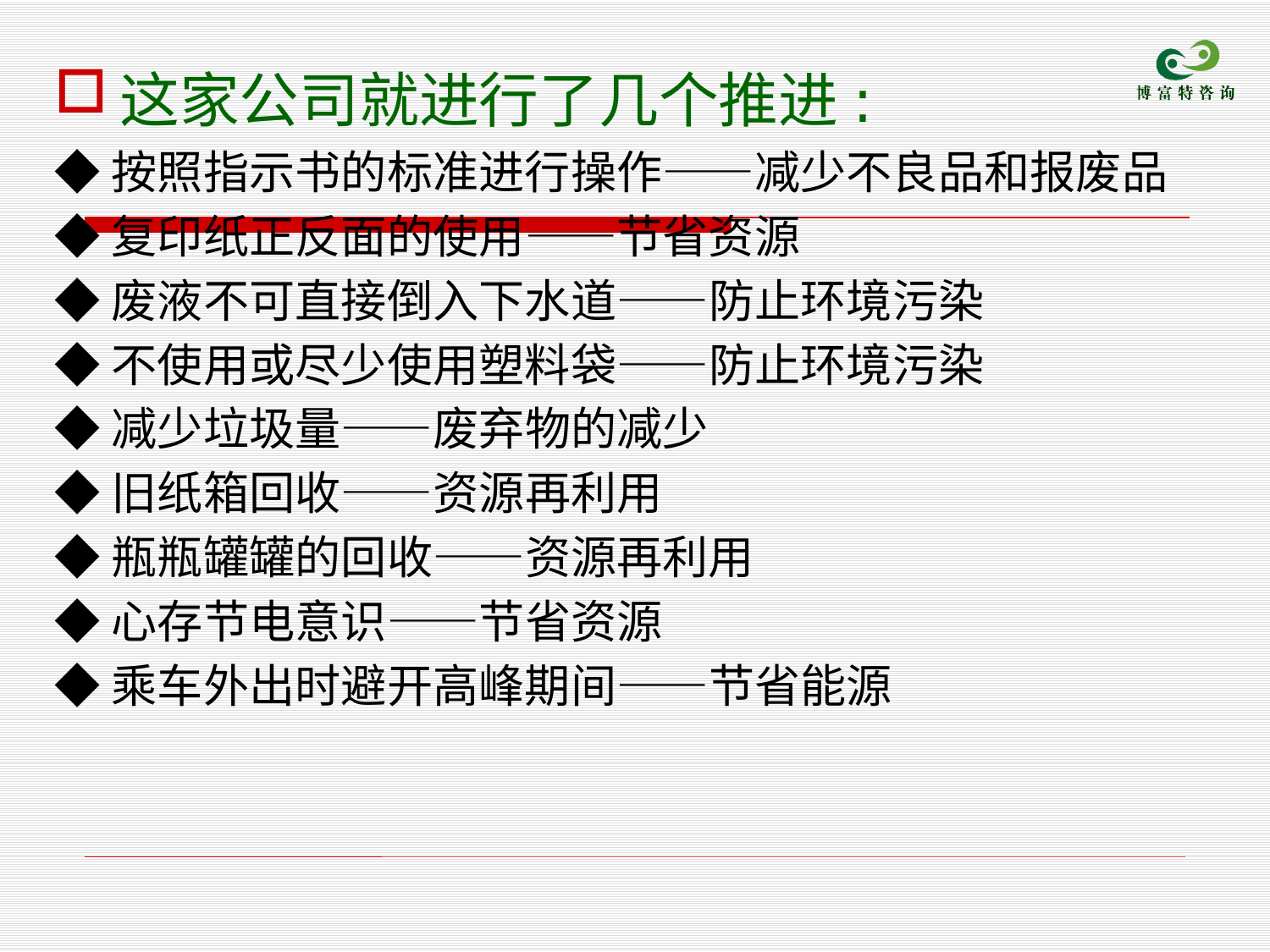

这家公司就进行了几个推进:
◆按照指示书的标准进行操作——减少不良品和报废品
◆复印纸正反面的使用——节省资源
◆废液不可直接倒入下水道——防止环境污染
◆不使用或尽少使用塑料袋——防止环境污染
◆减少垃圾量——废弃物的减少
◆旧纸箱回收——资源再利用
◆瓶瓶罐罐的回收——资源再利用
◆心存节电意识——节省资源
◆乘车外出时避开高峰期间——节省能源
362